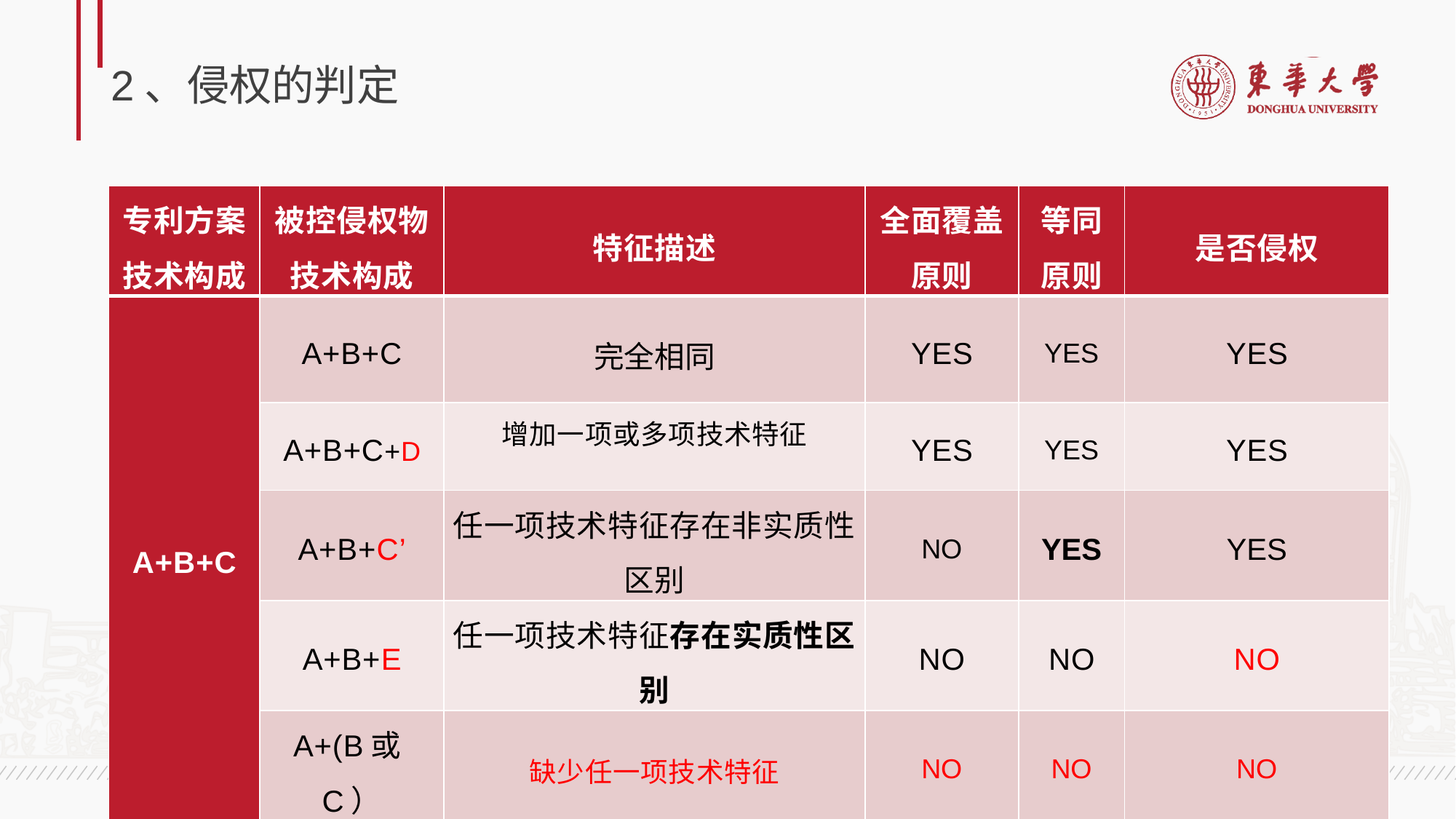

# 2、侵权的判定
| 专利方案 技术构成 | 被控侵权物 技术构成 | 特征描述 | 全面覆盖 原则 | 等同 原则 | 是否侵权 |
| --- | --- | --- | --- | --- | --- |
| A+B+C | A+B+C | 完全相同 | YES | YES | YES |
|  | A+B+C+D | 增加一项或多项技术特征 | YES | YES | YES |
|  | A+B+C’ | 任一项技术特征存在非实质性区别 | NO | YES | YES |
|  | A+B+E | 任一项技术特征存在实质性区别 | NO | NO | NO |
|  | A+(B或C） | 缺少任一项技术特征 | NO | NO | NO |